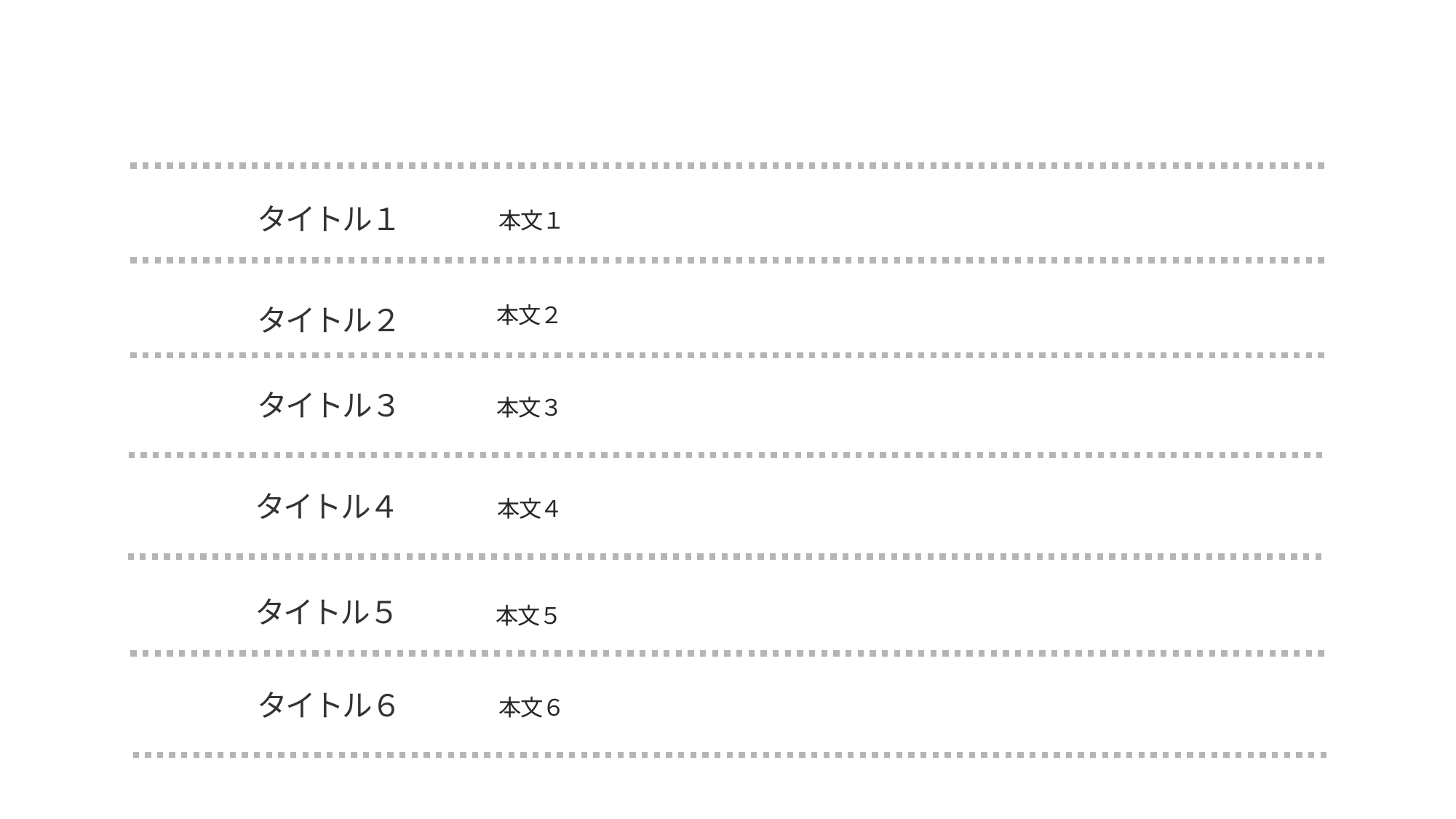

タイトル１
本文１

本文２
タイトル２

タイトル３
本文３

タイトル４
本文４

タイトル５
本文５

タイトル６
本文６